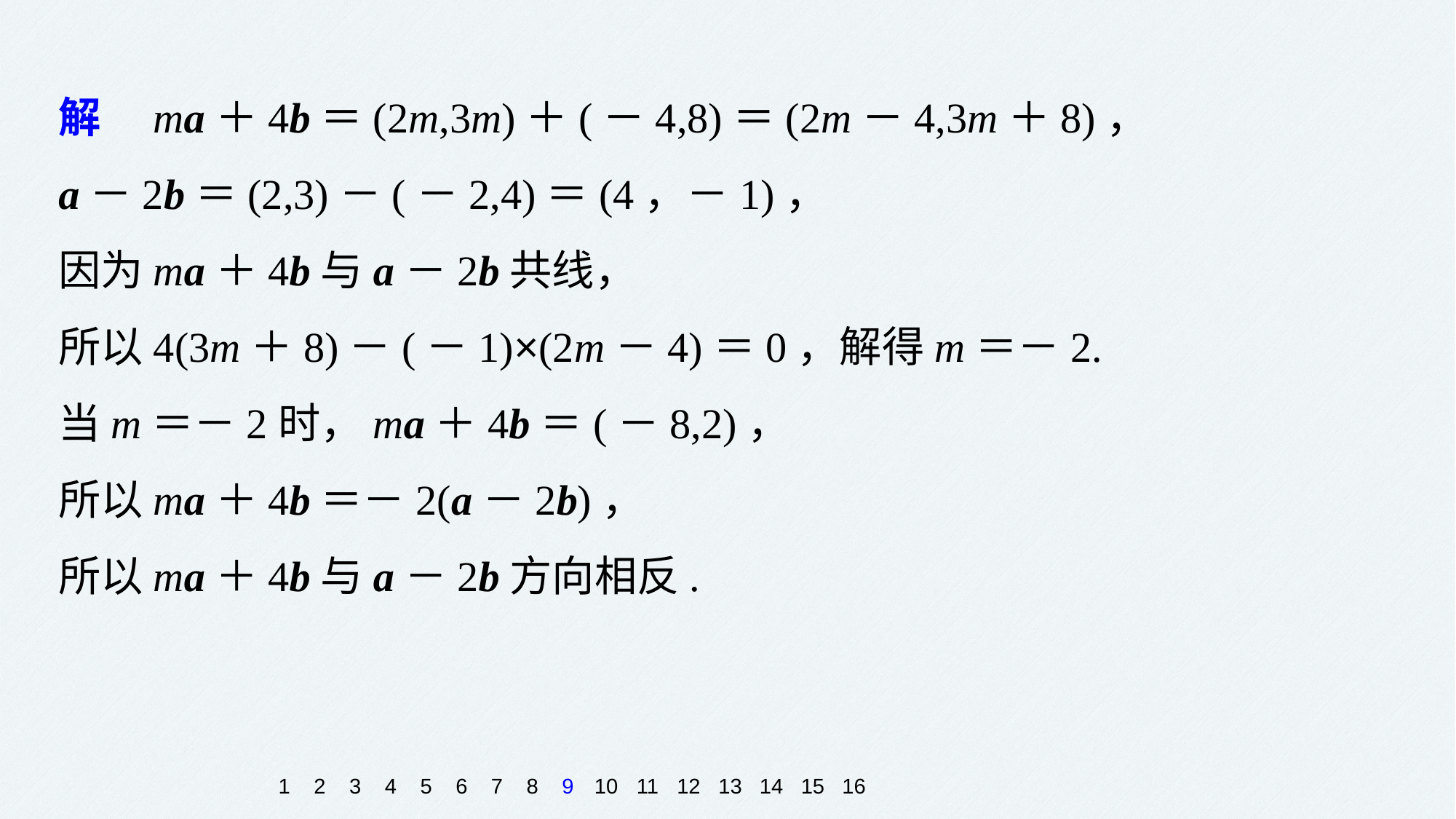

解　ma＋4b＝(2m,3m)＋(－4,8)＝(2m－4,3m＋8)，
a－2b＝(2,3)－(－2,4)＝(4，－1)，
因为ma＋4b与a－2b共线，
所以4(3m＋8)－(－1)×(2m－4)＝0，解得m＝－2.
当m＝－2时，ma＋4b＝(－8,2)，
所以ma＋4b＝－2(a－2b)，
所以ma＋4b与a－2b方向相反.
1
2
3
4
5
6
7
8
9
10
11
12
13
14
15
16